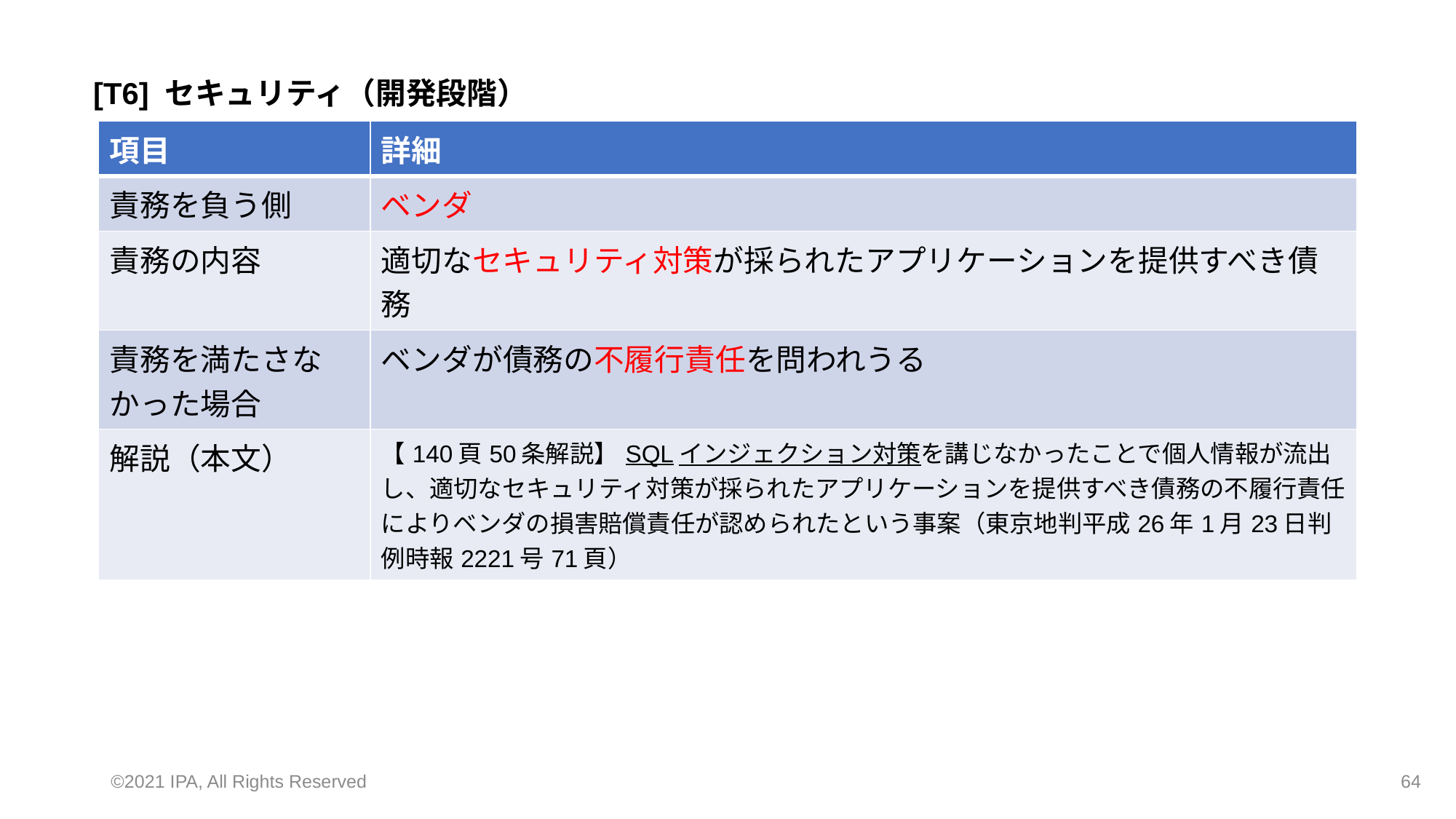

[T6] セキュリティ（開発段階）
| 項目 | 詳細 |
| --- | --- |
| 責務を負う側 | ベンダ |
| 責務の内容 | 適切なセキュリティ対策が採られたアプリケーションを提供すべき債務 |
| 責務を満たさなかった場合 | ベンダが債務の不履行責任を問われうる |
| 解説（本文） | 【140頁50条解説】SQLインジェクション対策を講じなかったことで個人情報が流出し、適切なセキュリティ対策が採られたアプリケーションを提供すべき債務の不履行責任によりベンダの損害賠償責任が認められたという事案（東京地判平成26年1月23日判例時報2221号71頁） |
©2021 IPA, All Rights Reserved
64